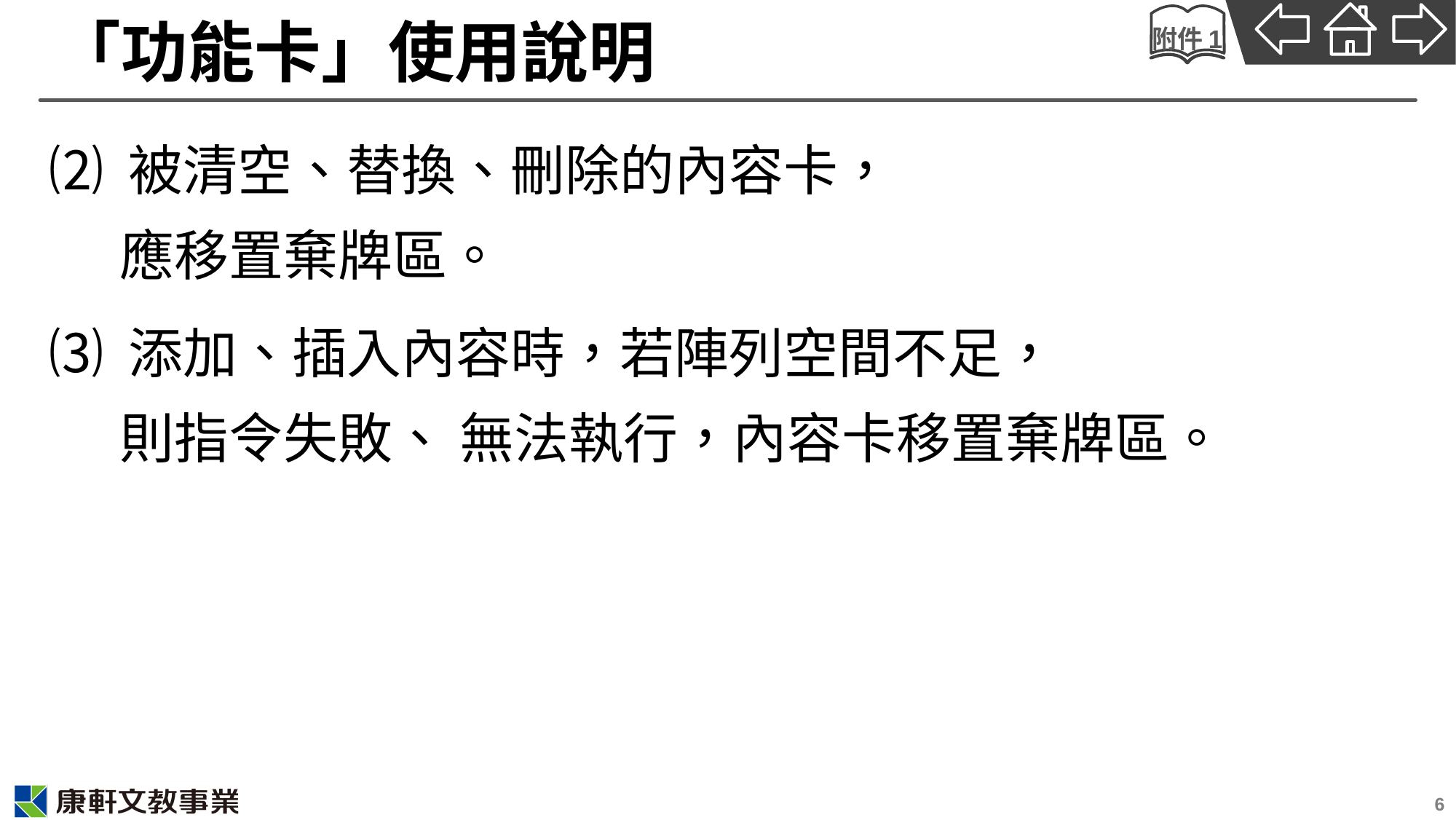

# 「功能卡」使用說明
附件1
⑵ 被清空、替換、刪除的內容卡，
應移置棄牌區。
⑶ 添加、插入內容時，若陣列空間不足，
則指令失敗、 無法執行，內容卡移置棄牌區。
6